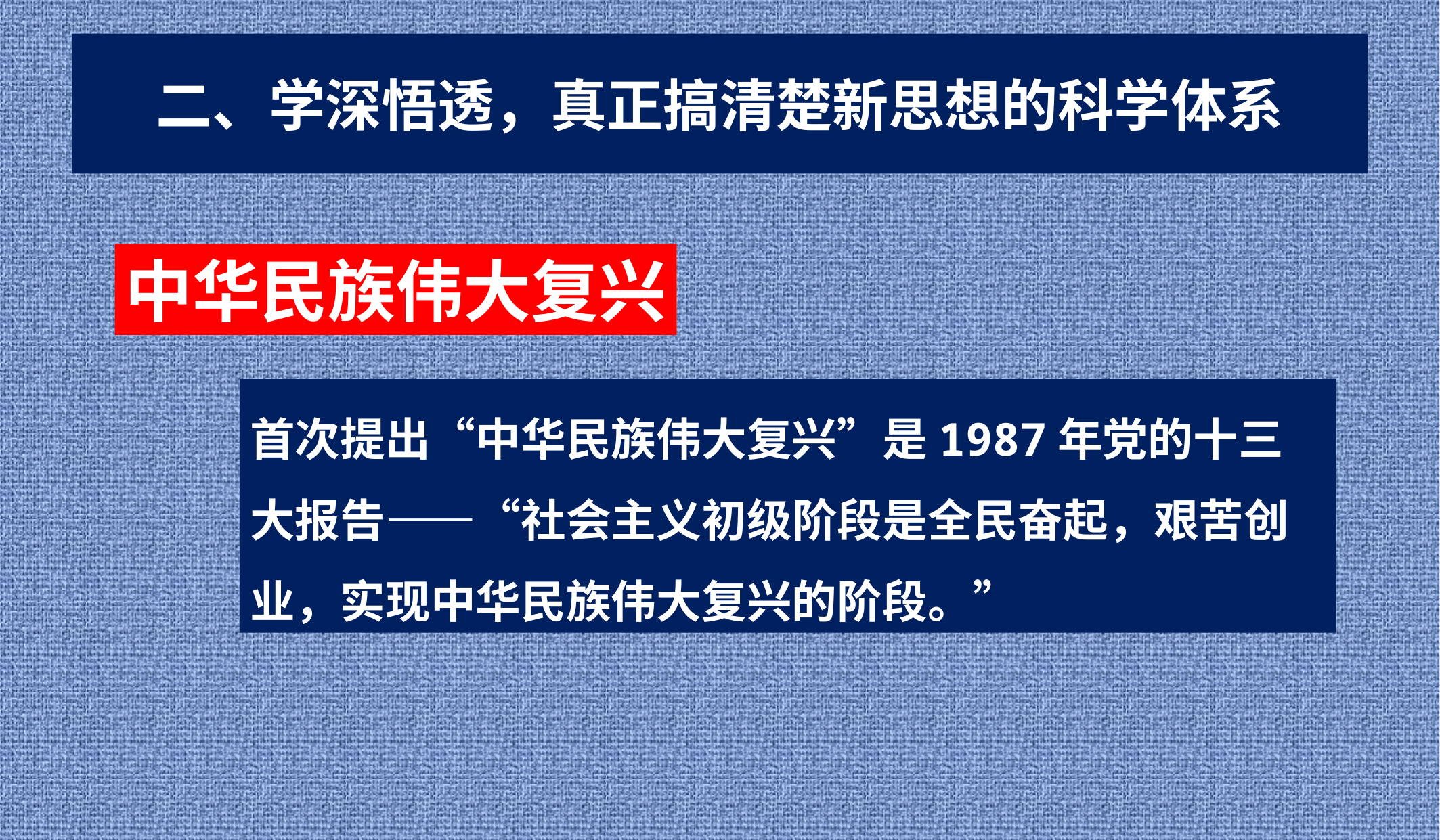

# 二、学深悟透，真正搞清楚新思想的科学体系
中华民族伟大复兴
首次提出“中华民族伟大复兴”是1987年党的十三大报告——“社会主义初级阶段是全民奋起，艰苦创业，实现中华民族伟大复兴的阶段。”